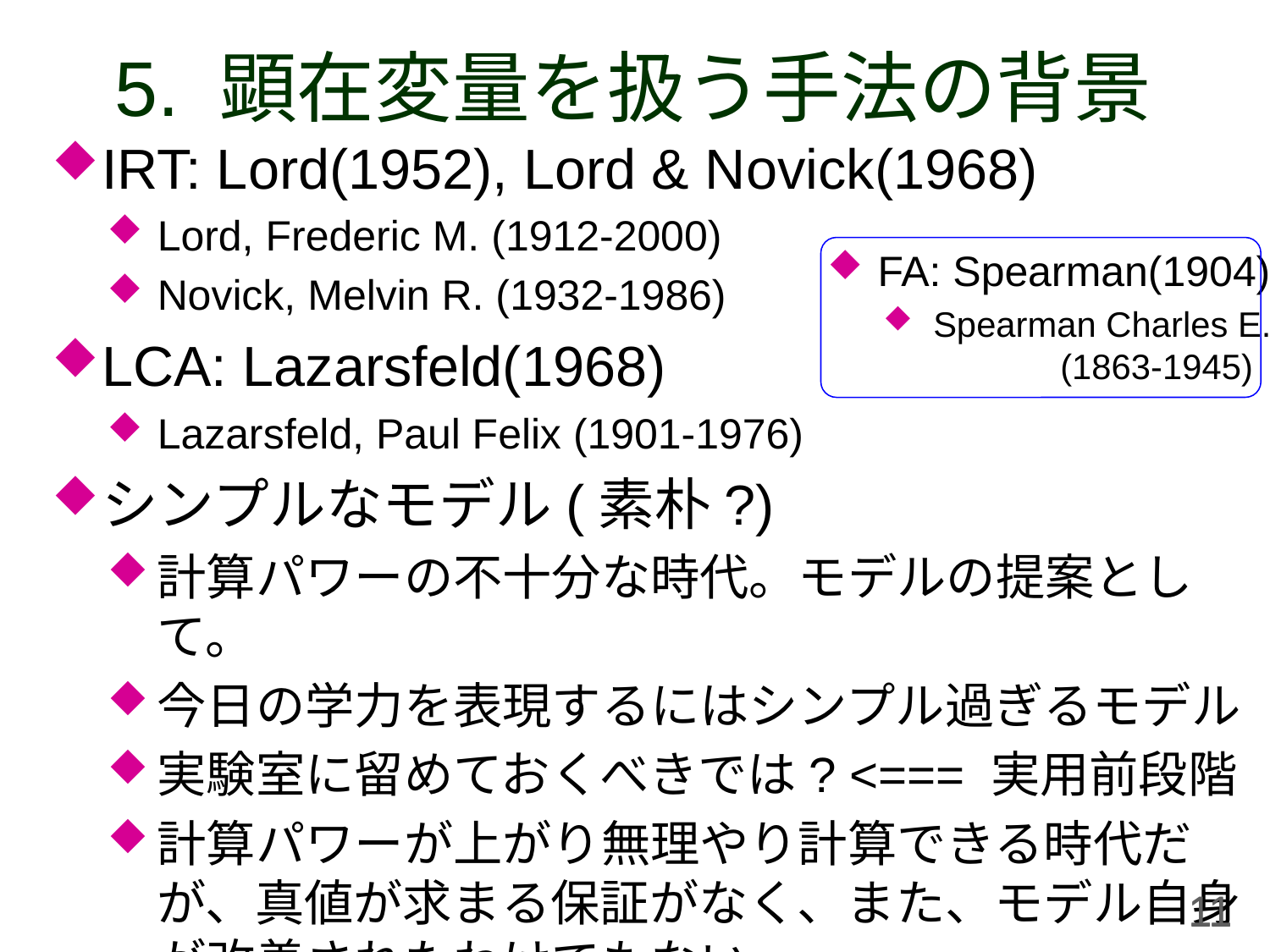

# 5. 顕在変量を扱う手法の背景
IRT: Lord(1952), Lord & Novick(1968)
Lord, Frederic M. (1912-2000)
Novick, Melvin R. (1932-1986)
LCA: Lazarsfeld(1968)
Lazarsfeld, Paul Felix (1901-1976)
シンプルなモデル(素朴?)
計算パワーの不十分な時代。モデルの提案として。
今日の学力を表現するにはシンプル過ぎるモデル
実験室に留めておくべきでは? <=== 実用前段階
計算パワーが上がり無理やり計算できる時代だが、真値が求まる保証がなく、また、モデル自身が改善されたわけでもない

FA: Spearman(1904)
Spearman Charles E.		(1863-1945)

11
11